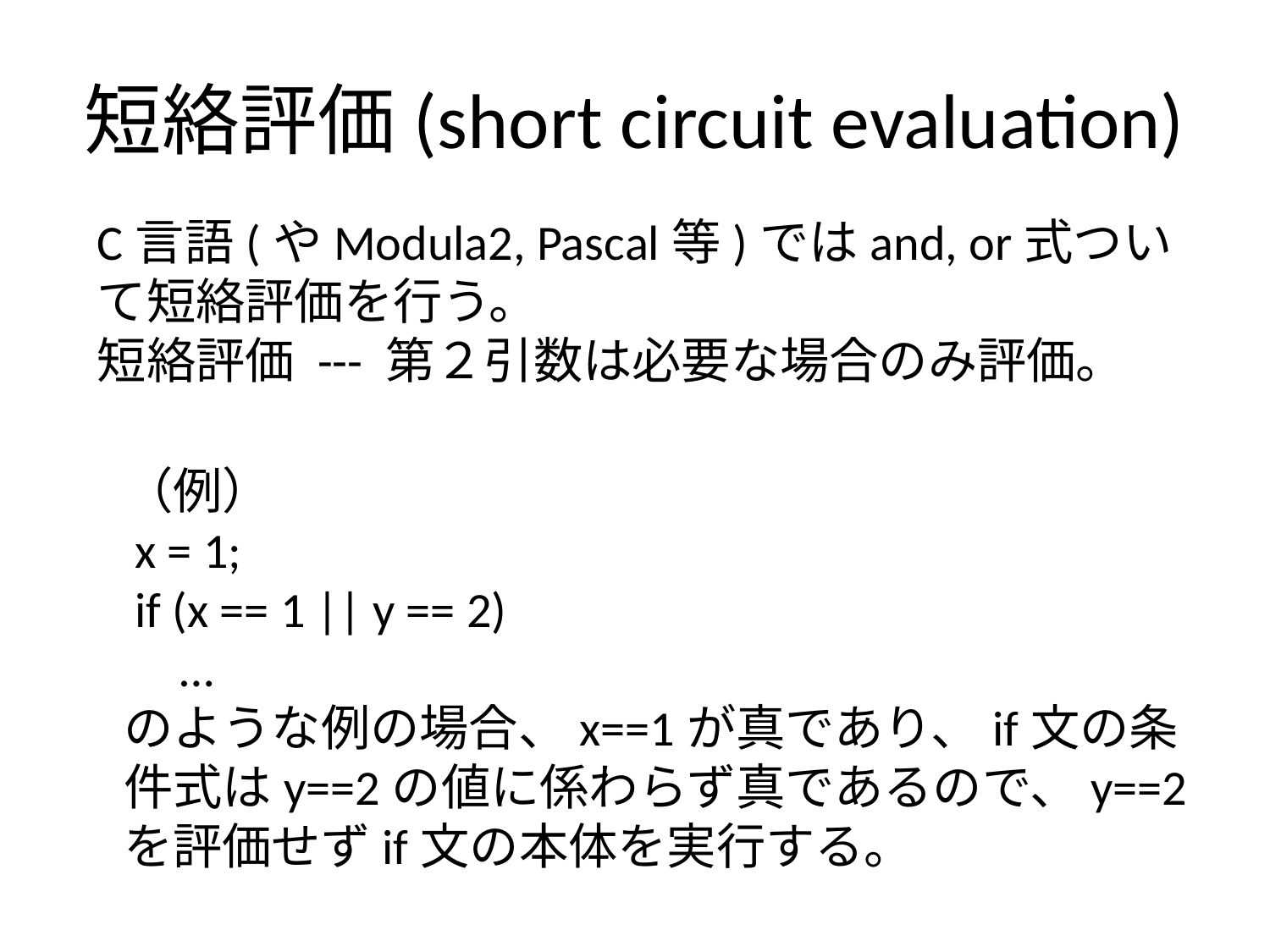

# 短絡評価(short circuit evaluation)
C言語(やModula2, Pascal等)ではand, or式ついて短絡評価を行う。
短絡評価 --- 第２引数は必要な場合のみ評価。
（例）
 x = 1;
 if (x == 1 || y == 2)
     …
のような例の場合、x==1が真であり、if文の条件式はy==2の値に係わらず真であるので、y==2を評価せずif文の本体を実行する。